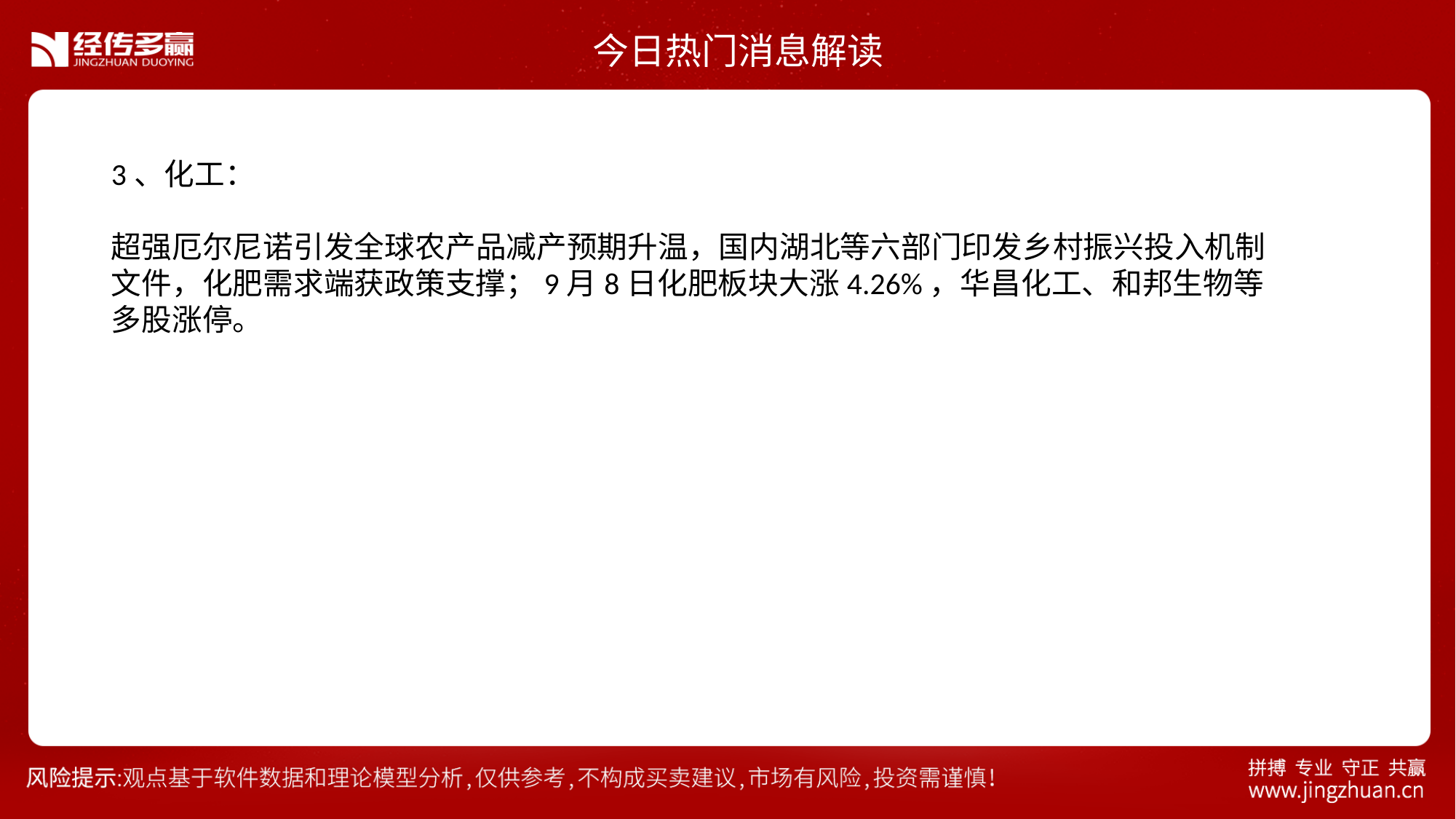

今日热门消息解读
3、化工：

超强厄尔尼诺引发全球农产品减产预期升温，国内湖北等六部门印发乡村振兴投入机制文件，化肥需求端获政策支撑；9月8日化肥板块大涨4.26%，华昌化工、和邦生物等多股涨停。